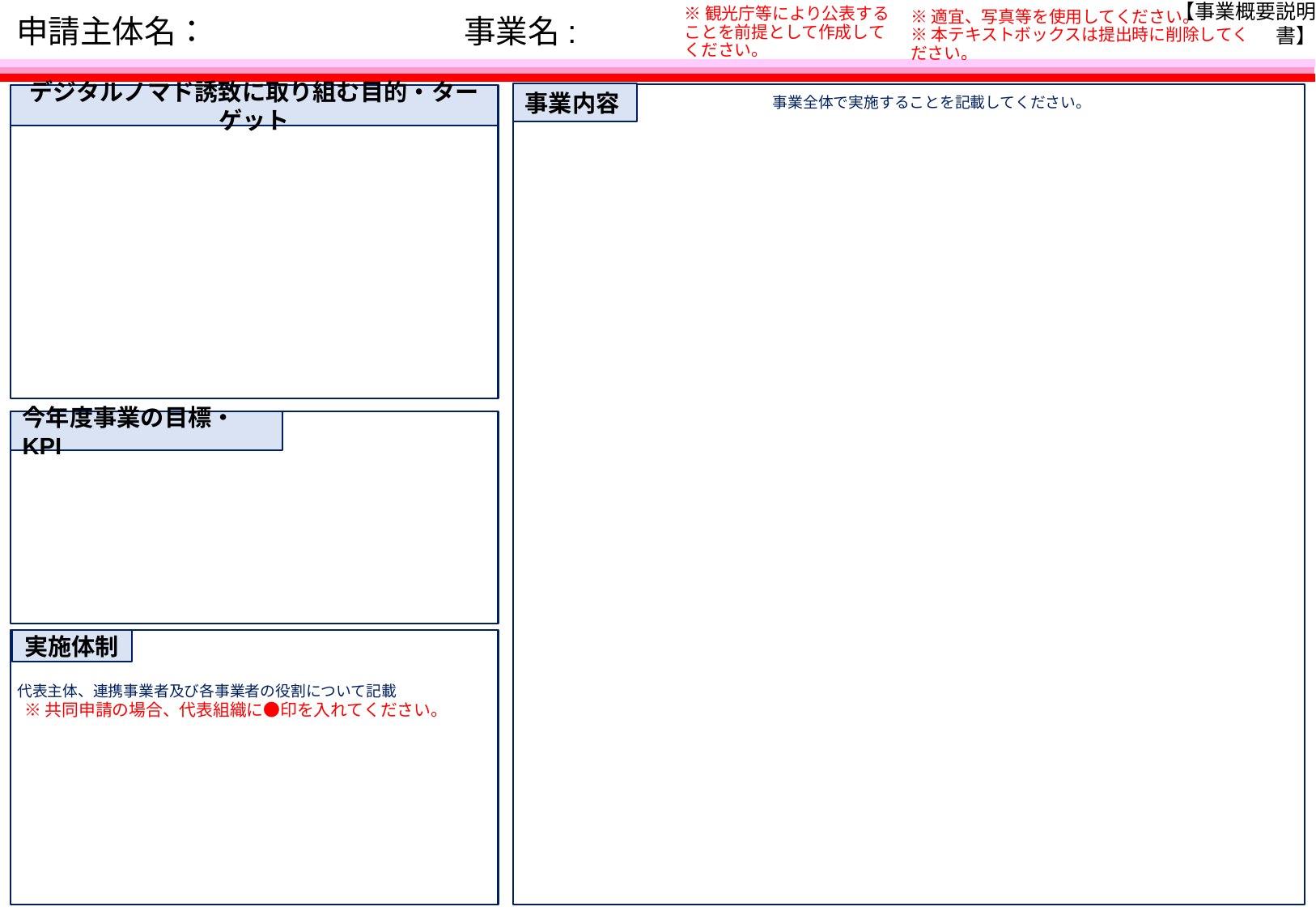

※適宜、写真等を使用してください。
※本テキストボックスは提出時に削除してください。
# 申請主体名：　　　　　　　　事業名:
【事業概要説明書】

※観光庁等により公表することを前提として作成してください。

事業内容

デジタルノマド誘致に取り組む目的・ターゲット

事業全体で実施することを記載してください。

今年度事業の目標・KPI

実施体制
代表主体、連携事業者及び各事業者の役割について記載
※共同申請の場合、代表組織に●印を入れてください。